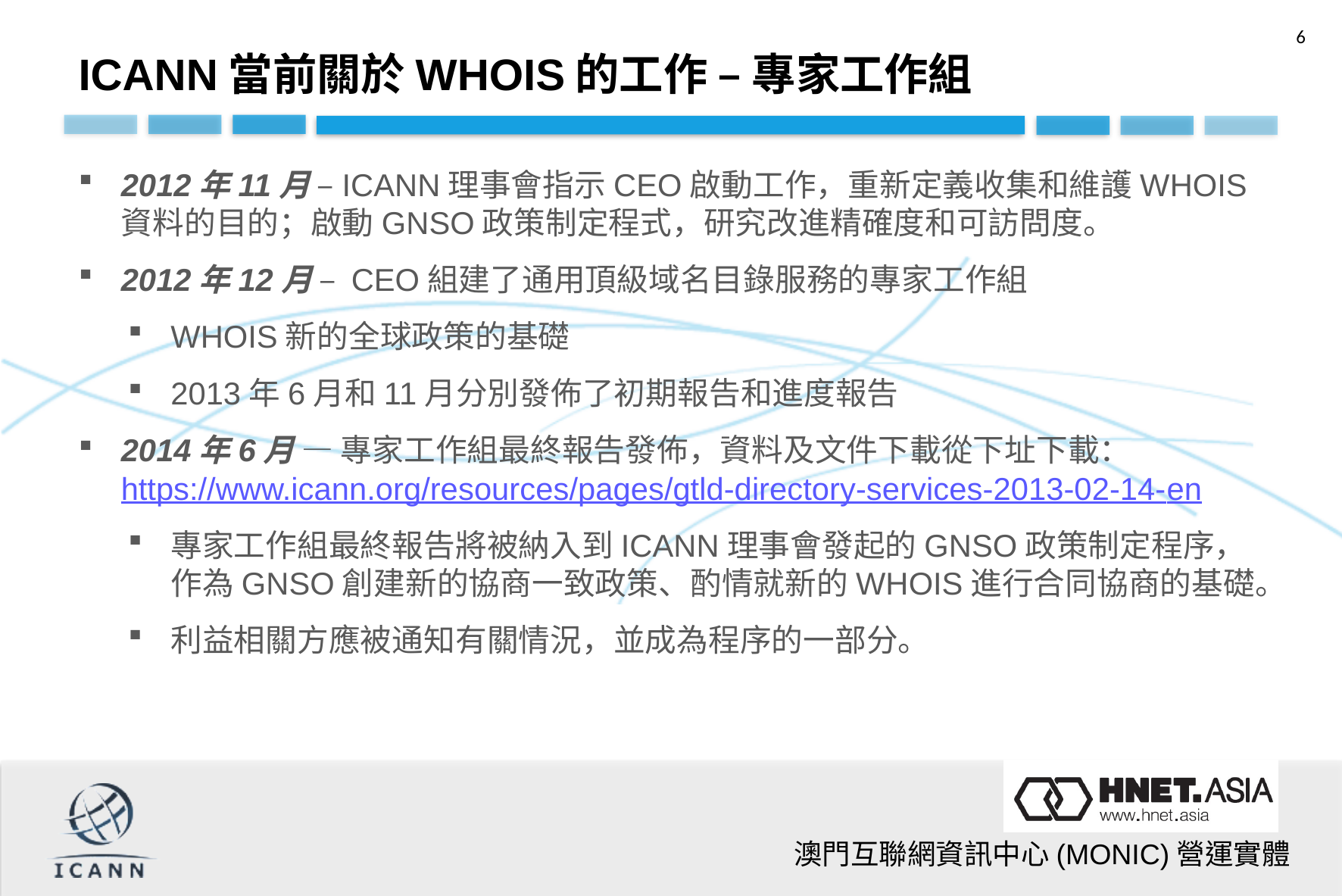

ICANN當前關於WHOIS的工作 – 專家工作組
2012年11月 –ICANN理事會指示CEO啟動工作，重新定義收集和維護WHOIS資料的目的；啟動GNSO政策制定程式，研究改進精確度和可訪問度。
2012年12月 – CEO組建了通用頂級域名目錄服務的專家工作組
WHOIS新的全球政策的基礎
2013年6月和11月分別發佈了初期報告和進度報告
2014年6月 — 專家工作組最終報告發佈，資料及文件下載從下址下載： https://www.icann.org/resources/pages/gtld-directory-services-2013-02-14-en
專家工作組最終報告將被納入到ICANN理事會發起的GNSO政策制定程序，作為GNSO創建新的協商一致政策、酌情就新的WHOIS進行合同協商的基礎。
利益相關方應被通知有關情況，並成為程序的一部分。